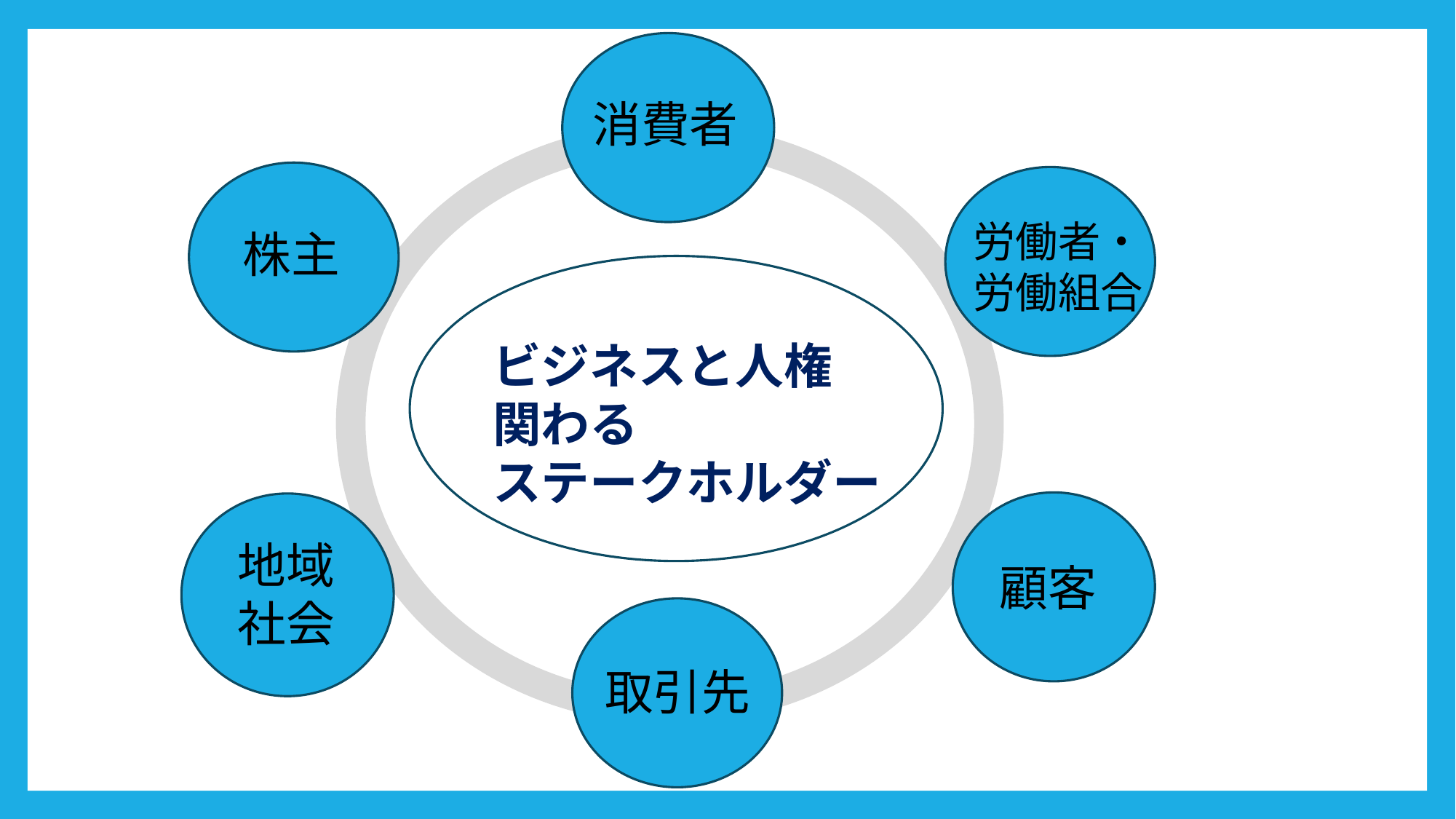

消費者

労働者・
労働組合
株主

ビジネスと人権　関わる　　　　　ステークホルダー

地域　社会
顧客

取引先